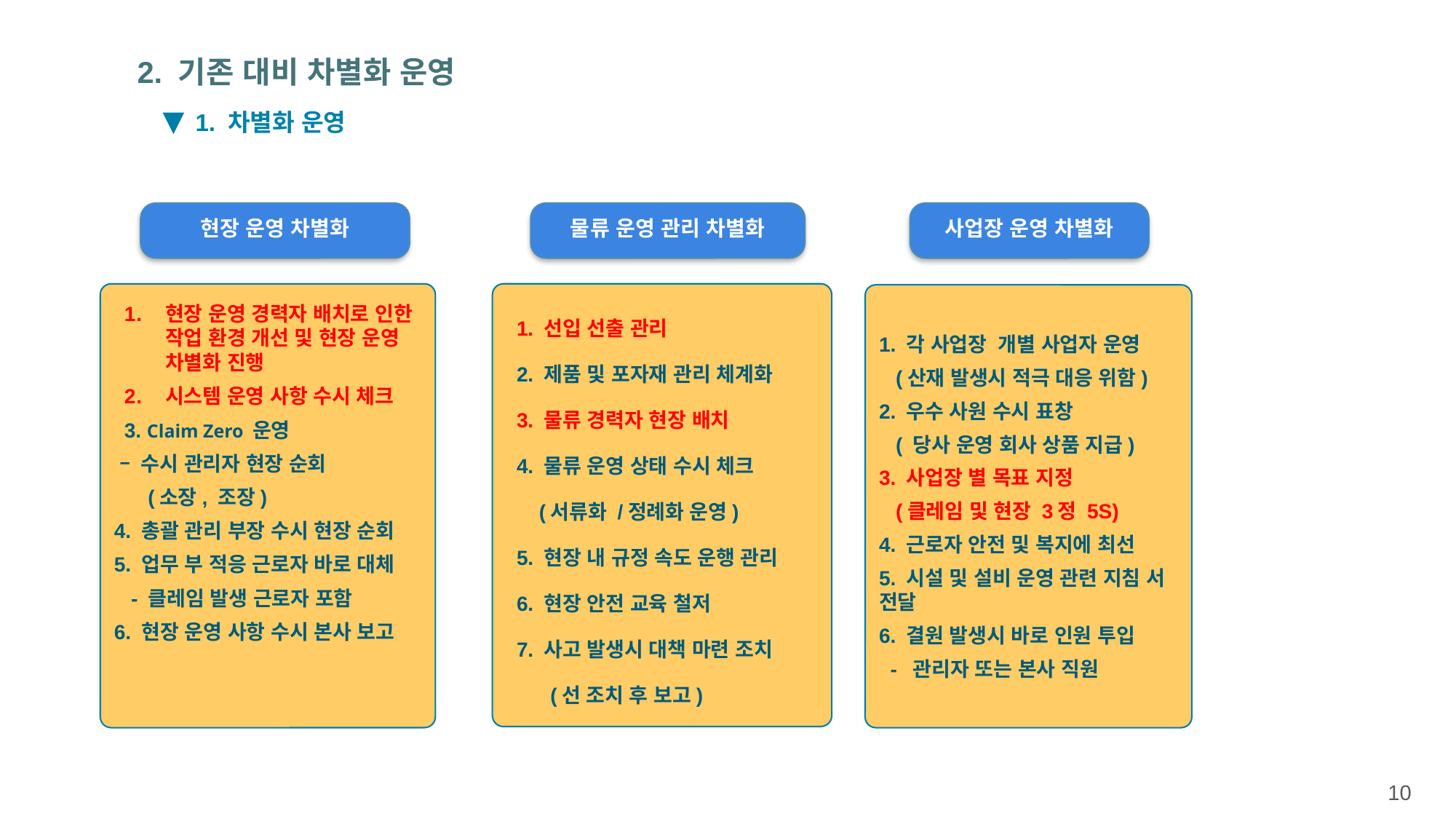

# 2. 기존 대비 차별화 운영
1. 차별화 운영

현장 운영 차별화
물류 운영 관리 차별화
사업장 운영 차별화
현장 운영 경력자 배치로 인한 작업 환경 개선 및 현장 운영 차별화 진행
시스템 운영 사항 수시 체크
3. Claim Zero 운영
 – 수시 관리자 현장 순회
      (소장, 조장)
4. 총괄 관리 부장 수시 현장 순회
5. 업무 부 적응 근로자 바로 대체
   - 클레임 발생 근로자 포함
6. 현장 운영 사항 수시 본사 보고

1. 선입 선출 관리
2. 제품 및 포자재 관리 체계화
3. 물류 경력자 현장 배치
4. 물류 운영 상태 수시 체크
    (서류화 /정례화 운영)
5. 현장 내 규정 속도 운행 관리
6. 현장 안전 교육 철저
7. 사고 발생시 대책 마련 조치
      (선 조치 후 보고)

1. 각 사업장  개별 사업자 운영
   (산재 발생시 적극 대응 위함)
2. 우수 사원 수시 표창
   ( 당사 운영 회사 상품 지급)
3. 사업장 별 목표 지정
   (클레임 및 현장 3정 5S)
4. 근로자 안전 및 복지에 최선
5. 시설 및 설비 운영 관련 지침 서 전달
6. 결원 발생시 바로 인원 투입
  -  관리자 또는 본사 직원
10